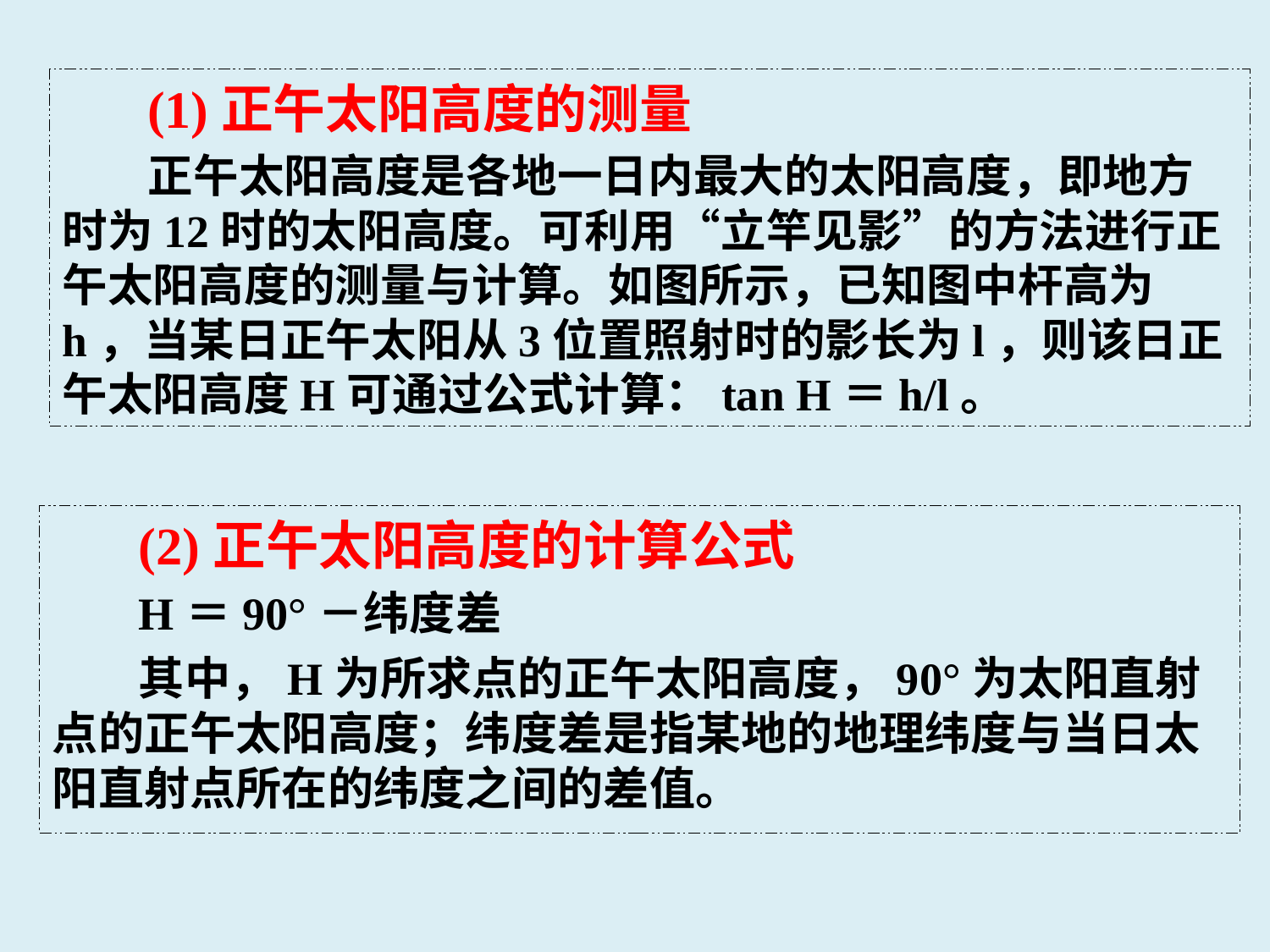

(1)正午太阳高度的测量
正午太阳高度是各地一日内最大的太阳高度，即地方时为12时的太阳高度。可利用“立竿见影”的方法进行正午太阳高度的测量与计算。如图所示，已知图中杆高为h，当某日正午太阳从3位置照射时的影长为l，则该日正午太阳高度H可通过公式计算：tan H＝h/l。
(2)正午太阳高度的计算公式
H＝90°－纬度差
其中，H为所求点的正午太阳高度，90°为太阳直射点的正午太阳高度；纬度差是指某地的地理纬度与当日太阳直射点所在的纬度之间的差值。